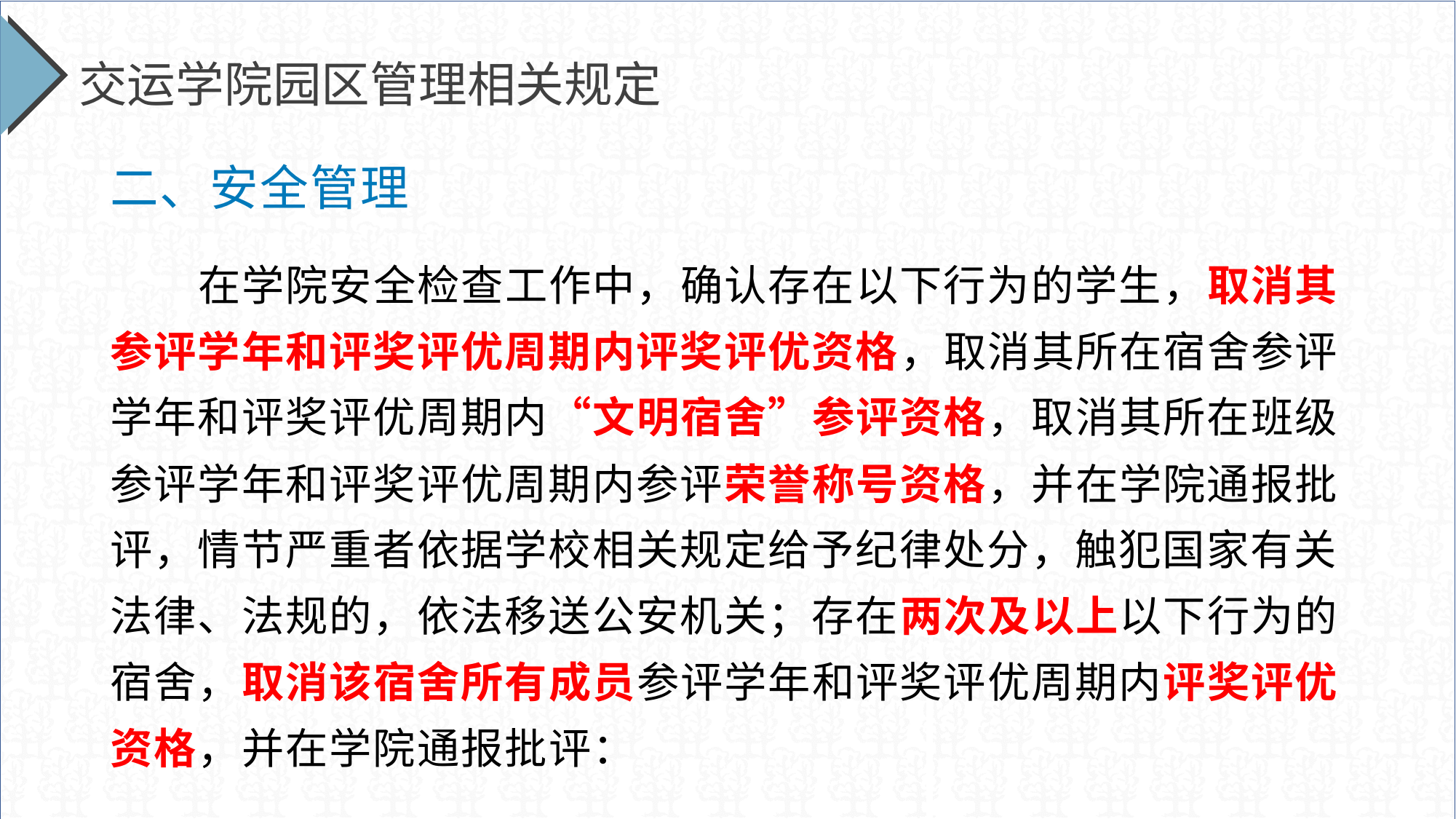

交运学院园区管理相关规定

二、安全管理
在学院安全检查工作中，确认存在以下行为的学生，取消其参评学年和评奖评优周期内评奖评优资格，取消其所在宿舍参评学年和评奖评优周期内“文明宿舍”参评资格，取消其所在班级参评学年和评奖评优周期内参评荣誉称号资格，并在学院通报批评，情节严重者依据学校相关规定给予纪律处分，触犯国家有关法律、法规的，依法移送公安机关；存在两次及以上以下行为的宿舍，取消该宿舍所有成员参评学年和评奖评优周期内评奖评优资格，并在学院通报批评：